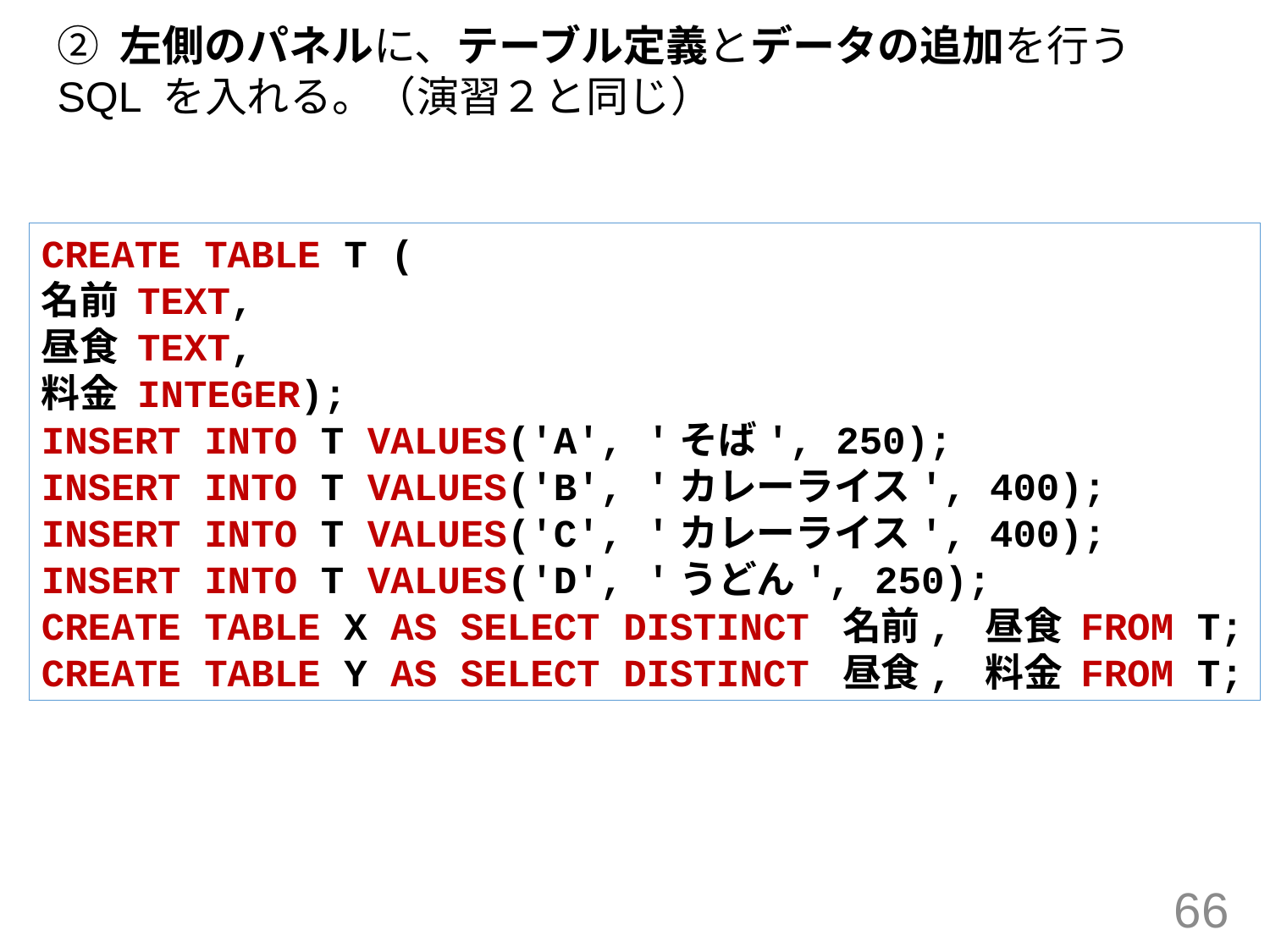

② 左側のパネルに、テーブル定義とデータの追加を行う SQL を入れる。（演習２と同じ）

CREATE TABLE T (
名前 TEXT,
昼食 TEXT,
料金 INTEGER);
INSERT INTO T VALUES('A', 'そば', 250);
INSERT INTO T VALUES('B', 'カレーライス', 400);
INSERT INTO T VALUES('C', 'カレーライス', 400);
INSERT INTO T VALUES('D', 'うどん', 250);
CREATE TABLE X AS SELECT DISTINCT 名前, 昼食 FROM T;
CREATE TABLE Y AS SELECT DISTINCT 昼食, 料金 FROM T;
66